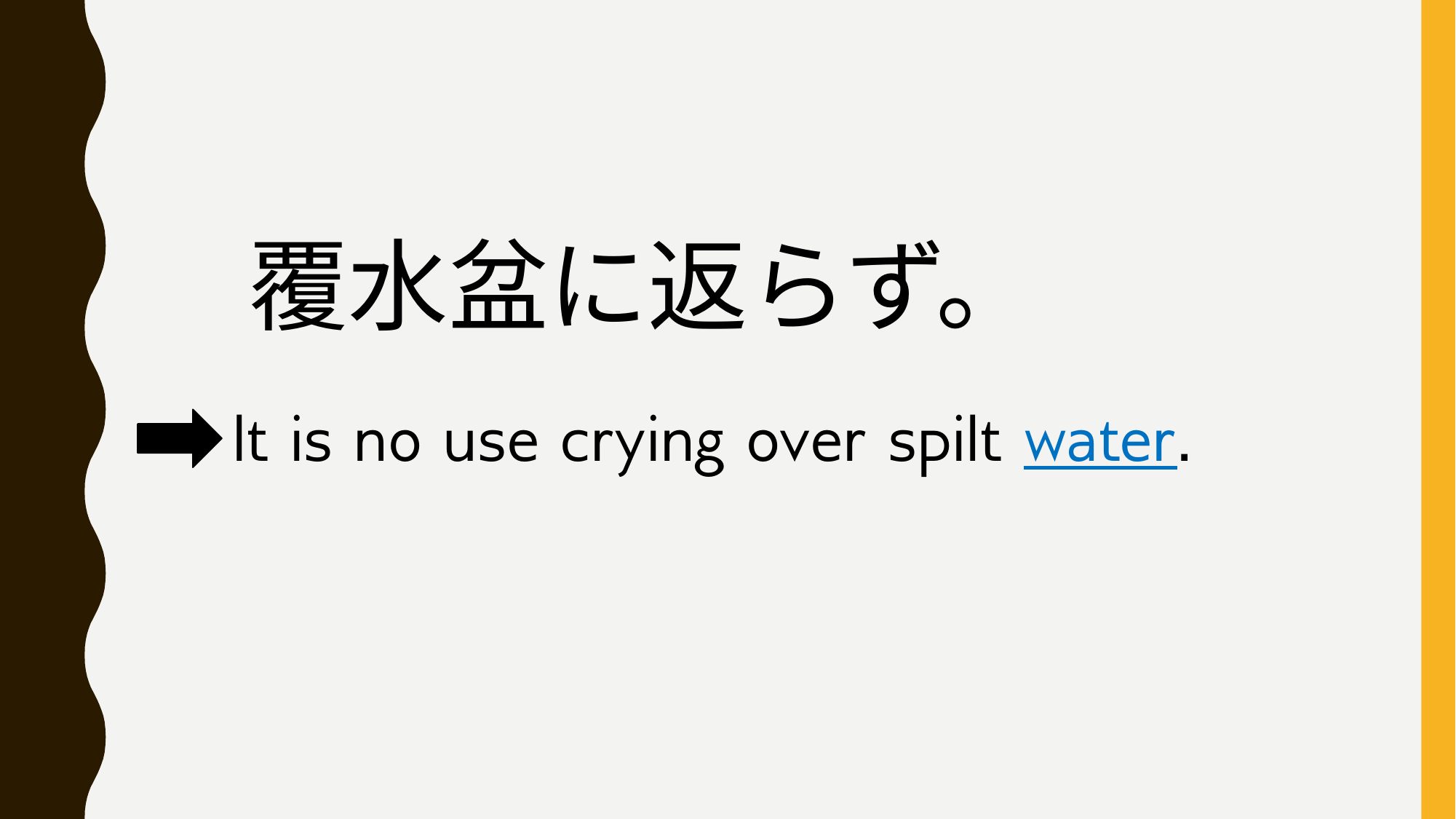

覆水盆に返らず。
It is no use crying over spilt water.